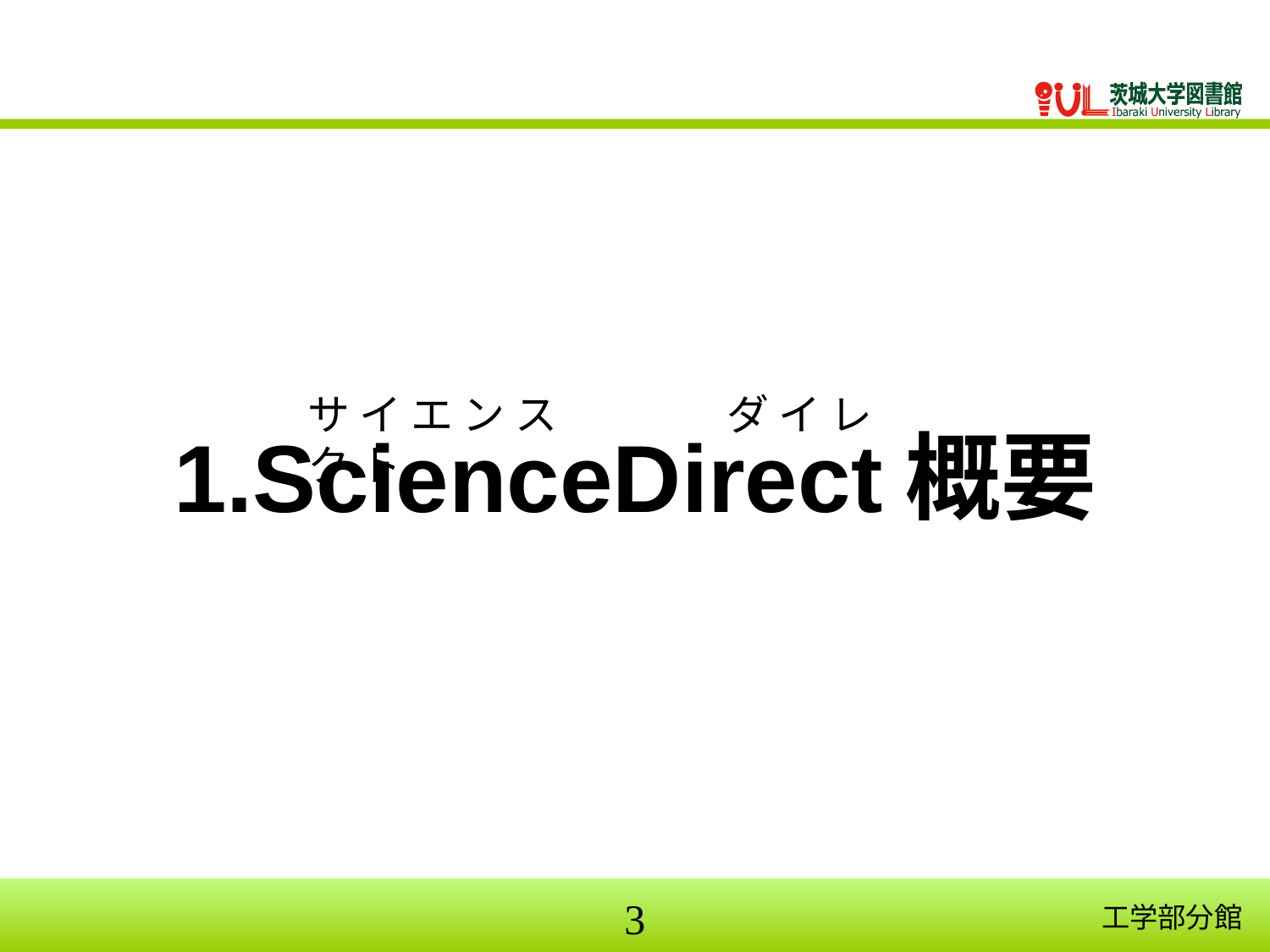

サ イ エ ン ス　　　　ダ イ レ ク ト
1.ScienceDirect概要